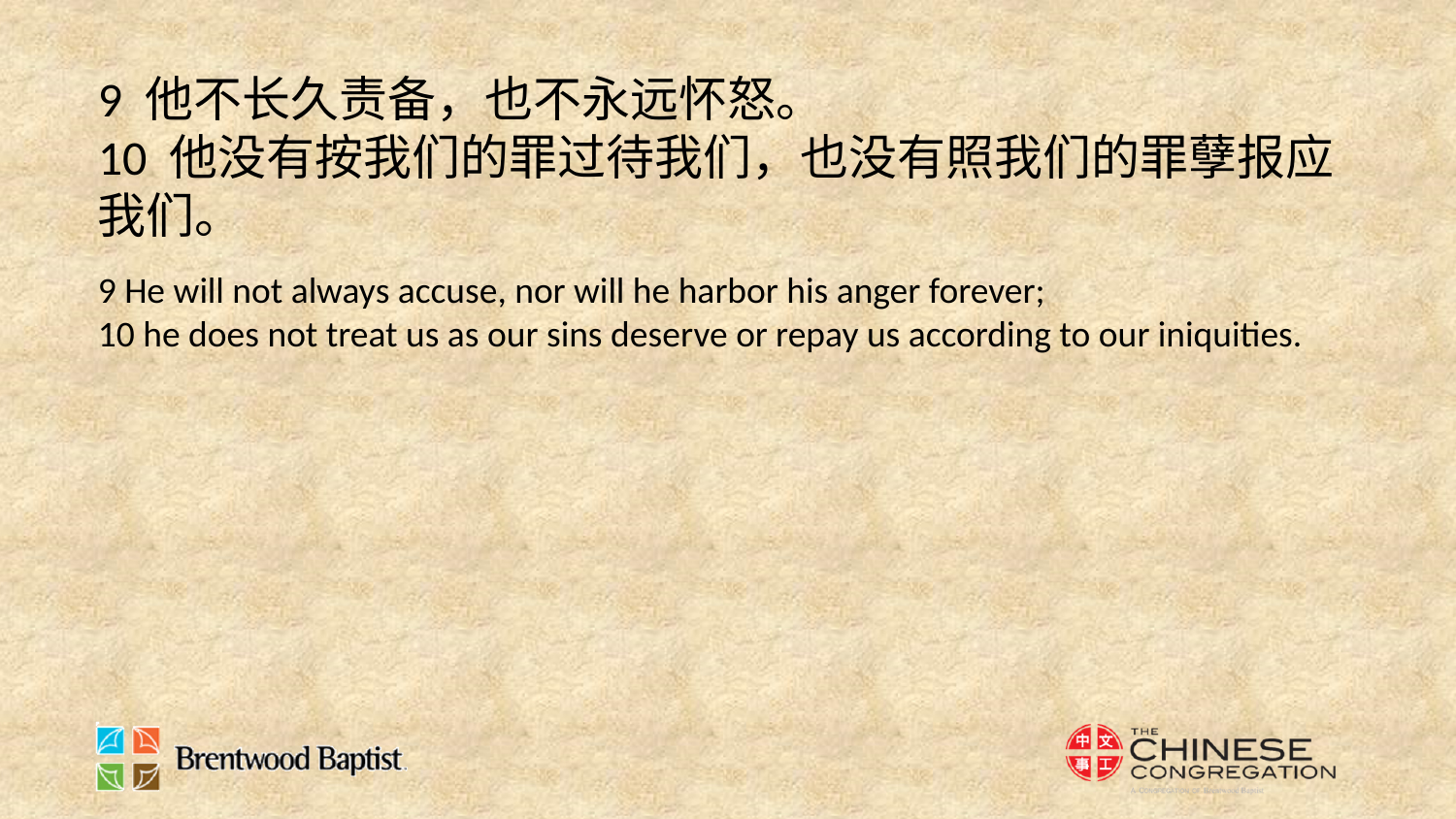

9 他不长久责备，也不永远怀怒。
10 他没有按我们的罪过待我们，也没有照我们的罪孽报应我们。

9 He will not always accuse, nor will he harbor his anger forever;
10 he does not treat us as our sins deserve or repay us according to our iniquities.